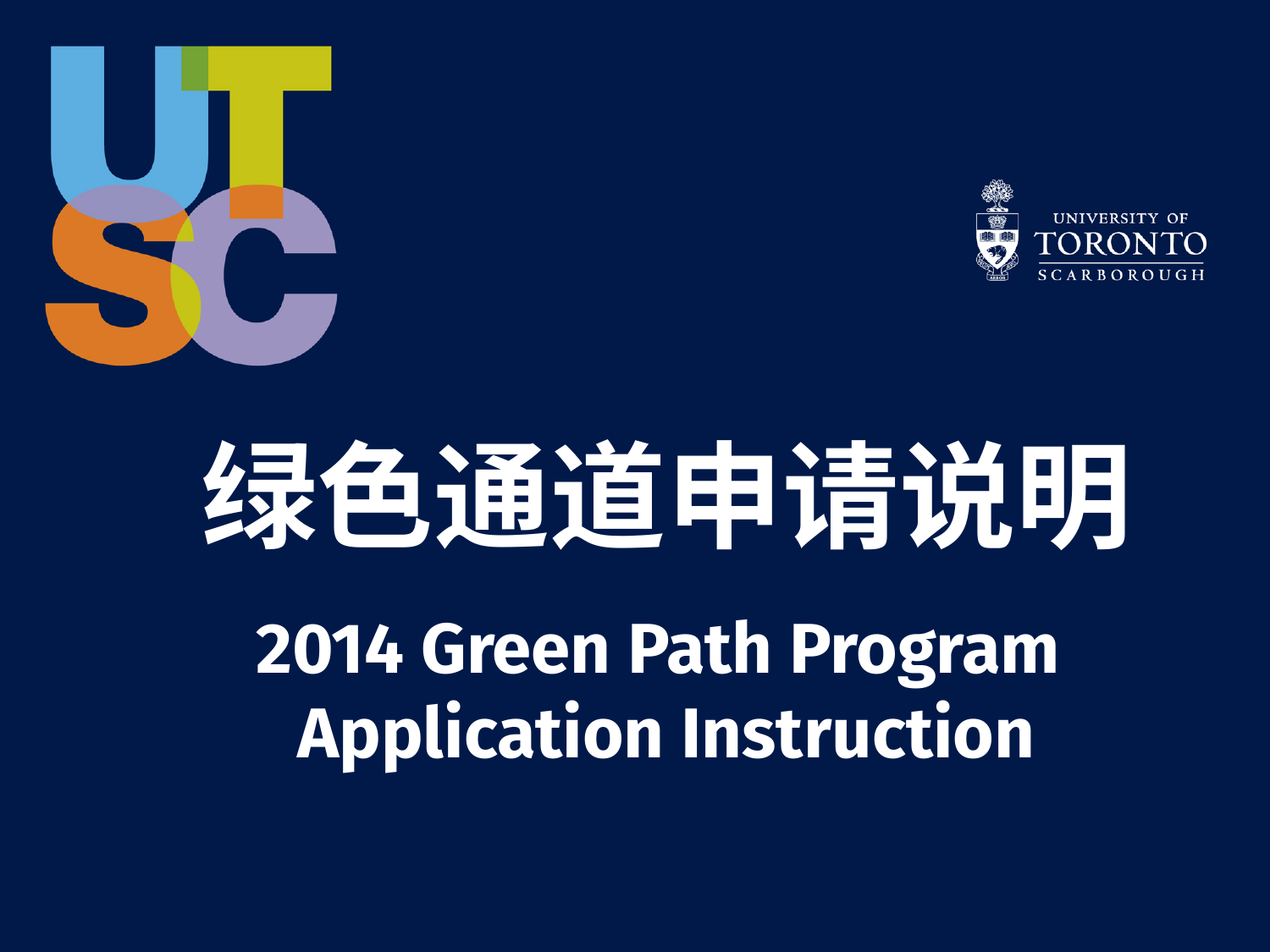

# 绿色通道申请说明
2014 Green Path Program
Application Instruction